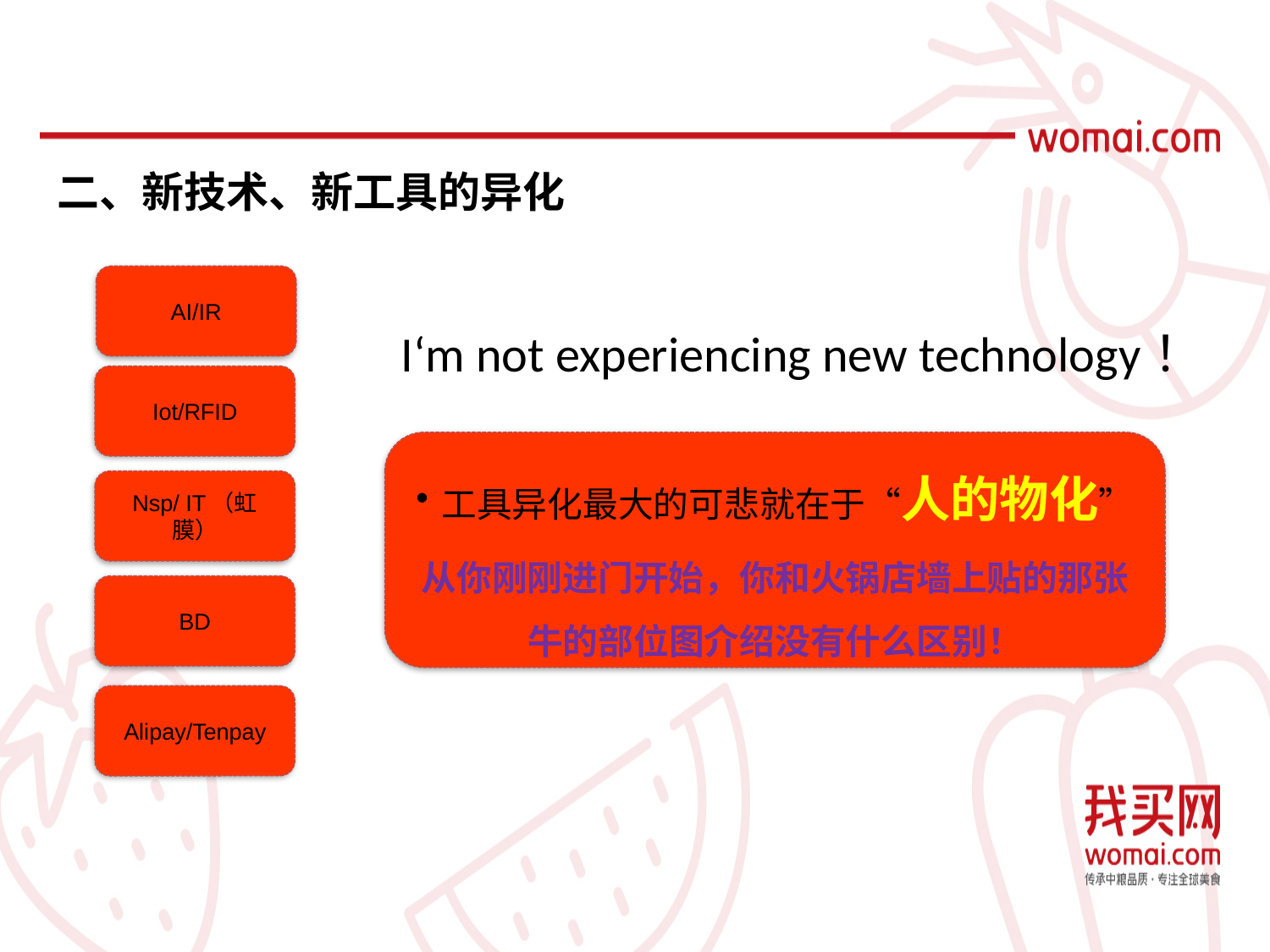

二、新技术、新工具的异化
AI/IR
I‘m not experiencing new technology！
Iot/RFID
工具异化最大的可悲就在于“人的物化”
从你刚刚进门开始，你和火锅店墙上贴的那张牛的部位图介绍没有什么区别！
Nsp/ IT（虹膜）
BD
Alipay/Tenpay